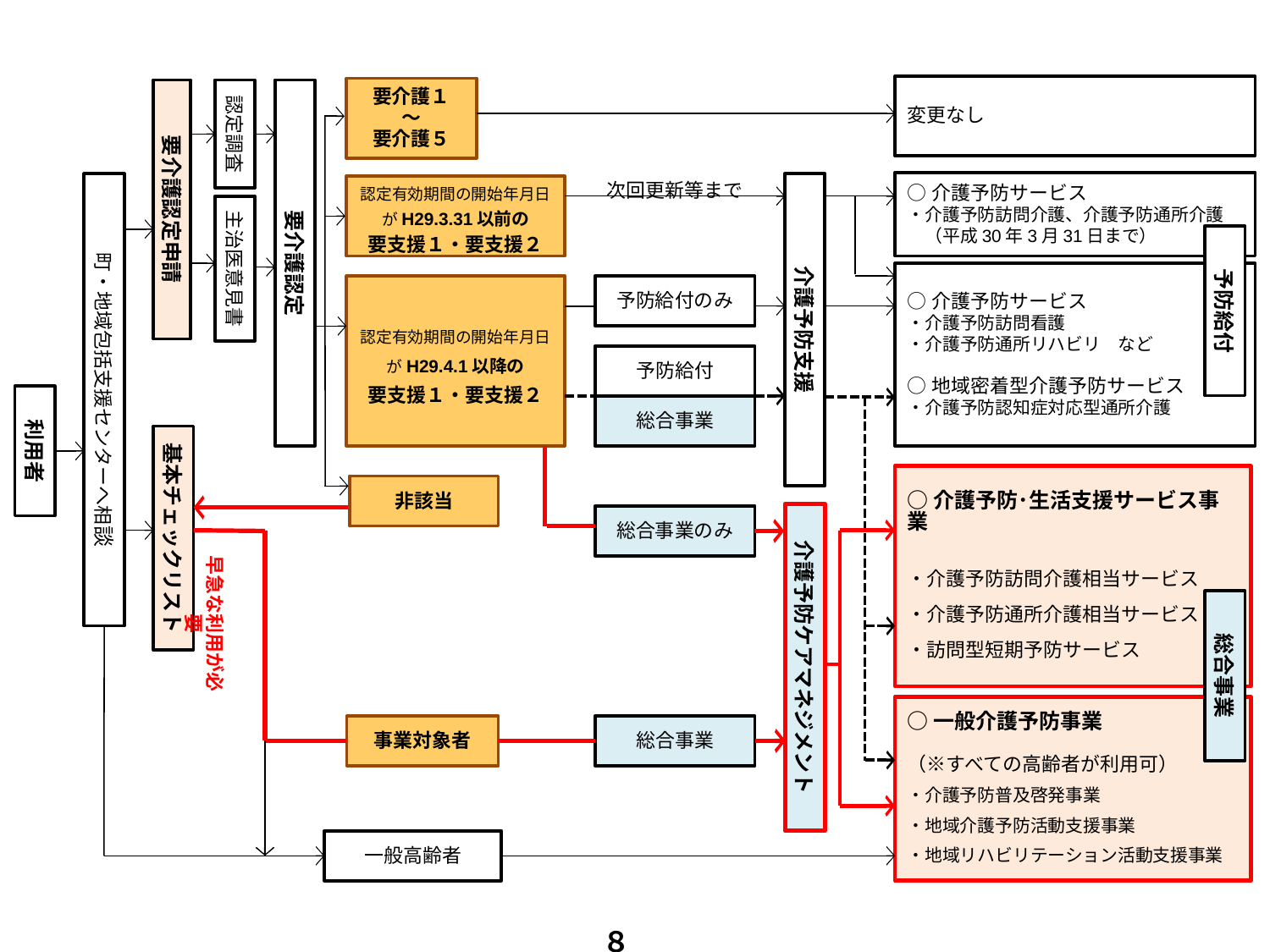

変更なし
要介護１
～
要介護５
要介護認定申請
認定調査
要介護認定
次回更新等まで
○介護予防サービス
・介護予防訪問介護、介護予防通所介護
　（平成30年3月31日まで）
町・地域包括支援センターへ相談
介護予防支援
認定有効期間の開始年月日がH29.3.31以前の
要支援１・要支援２
主治医意見書
予防給付
○介護予防サービス
・介護予防訪問看護
・介護予防通所リハビリ　など

○地域密着型介護予防サービス
・介護予防認知症対応型通所介護
予防給付のみ
認定有効期間の開始年月日がH29.4.1以降の
要支援１・要支援２
予防給付
利用者
総合事業
基本チェックリスト
○介護予防･生活支援サービス事業

・介護予防訪問介護相当サービス
・介護予防通所介護相当サービス
・訪問型短期予防サービス
非該当
介護予防ケアマネジメント
総合事業のみ
早急な利用が必要
総合事業
○一般介護予防事業

（※すべての高齢者が利用可）
・介護予防普及啓発事業
・地域介護予防活動支援事業
・地域リハビリテーション活動支援事業
事業対象者
総合事業
一般高齢者
８